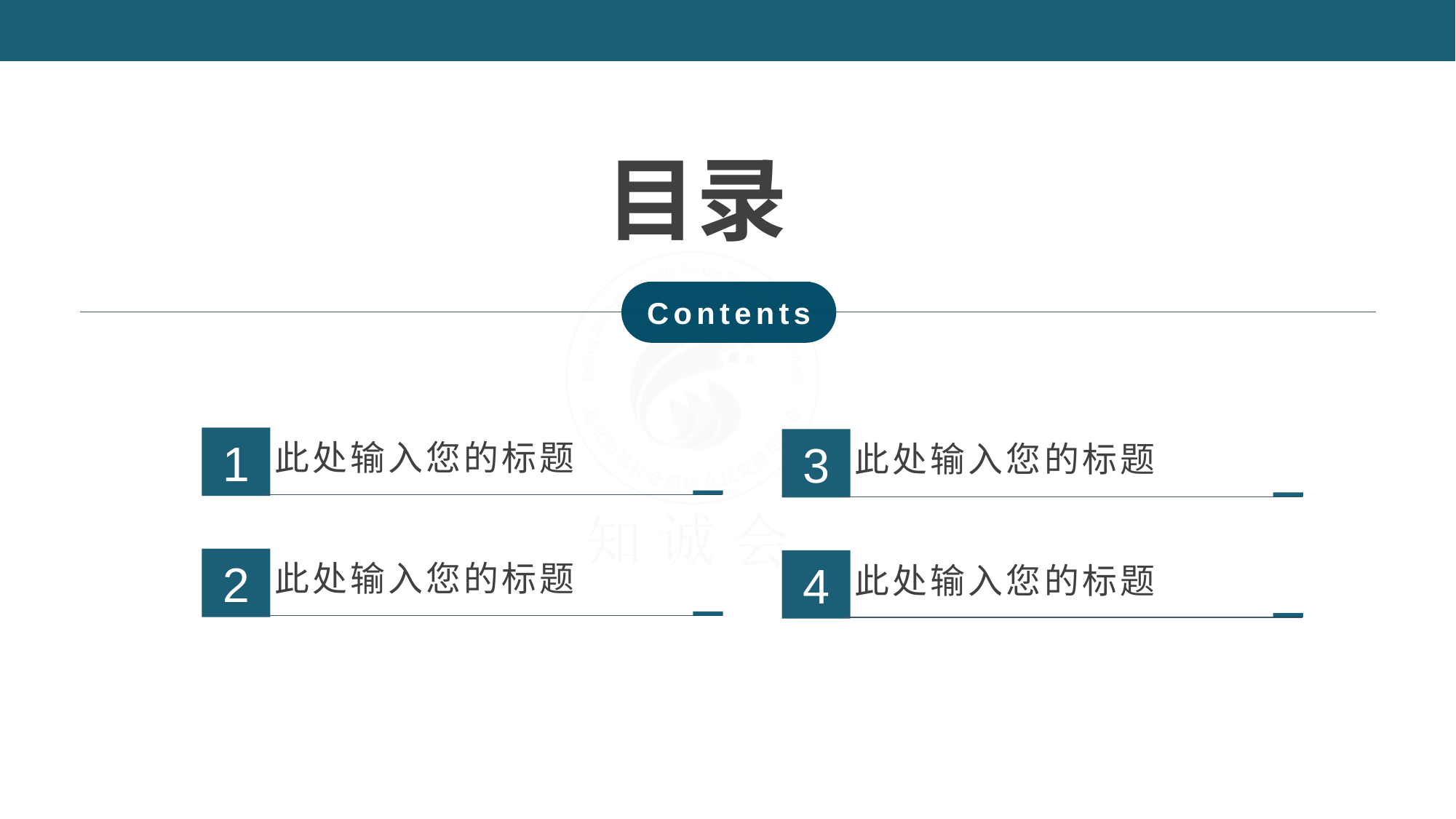

目录
Contents
此处输入您的标题
此处输入您的标题
1
3

此处输入您的标题
此处输入您的标题
2
4